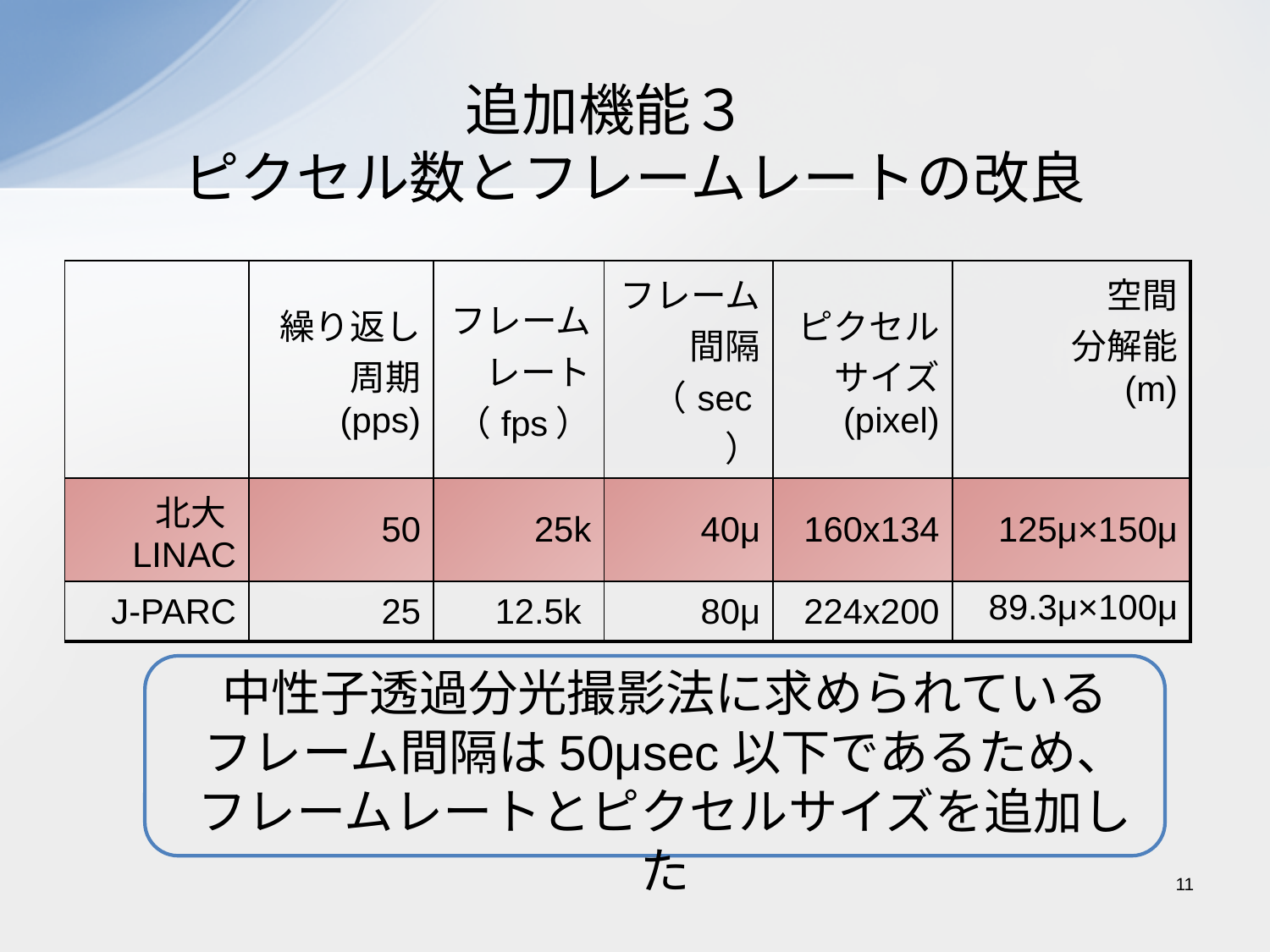

# 追加機能３　 ピクセル数とフレームレートの改良
|  | 繰り返し 周期 (pps) | フレームレート （fps） | フレーム 間隔 （sec） | ピクセルサイズ (pixel) | 空間 分解能 (m) |
| --- | --- | --- | --- | --- | --- |
| 北大LINAC | 50 | 25k | 40μ | 160x134 | 125μ×150μ |
| J-PARC | 25 | 12.5k | 80μ | 224x200 | 89.3μ×100μ |

中性子透過分光撮影法に求められている
フレーム間隔は50μsec以下であるため、
フレームレートとピクセルサイズを追加した
11